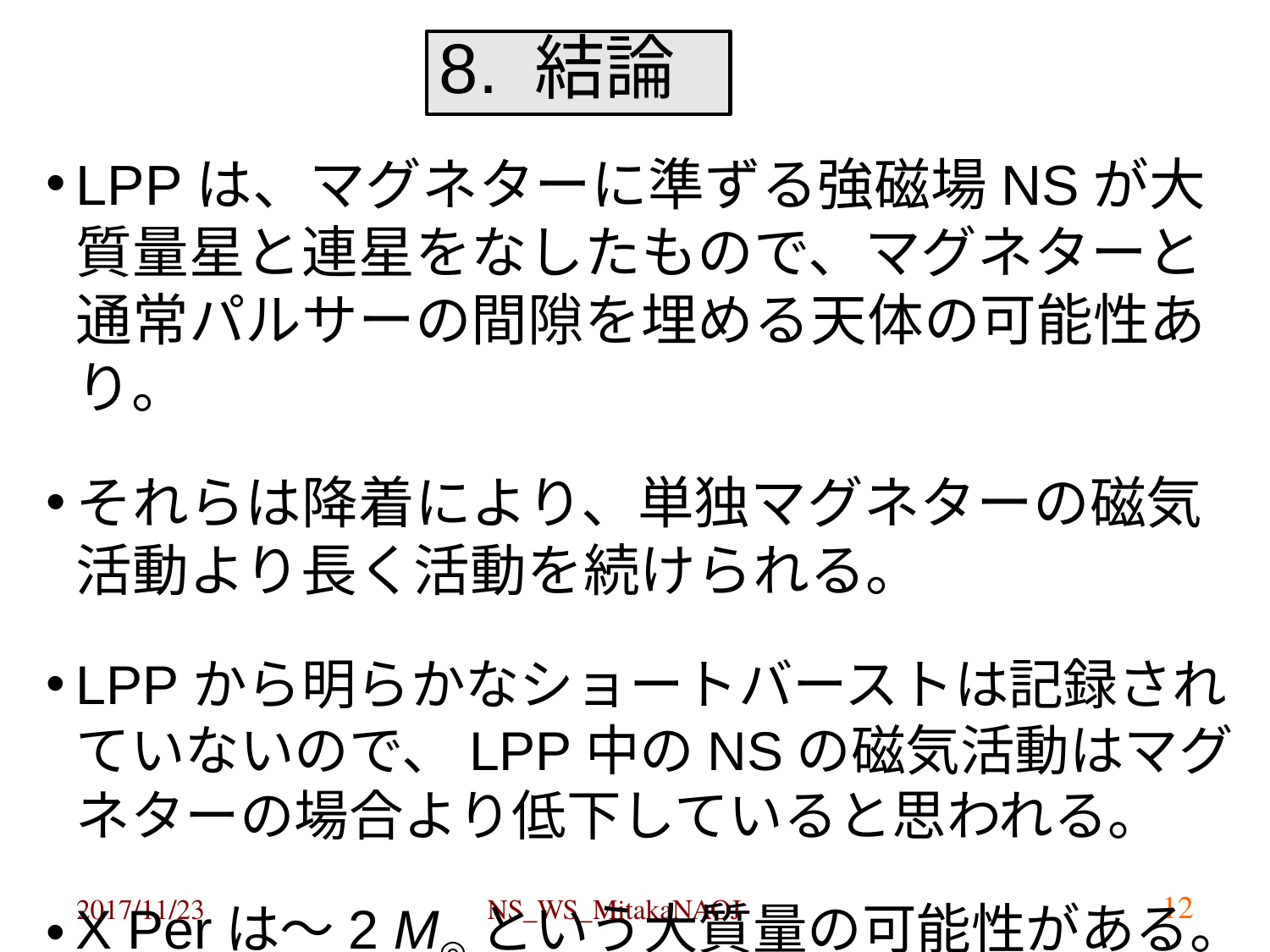

8. 結論
LPPは、マグネターに準ずる強磁場NSが大質量星と連星をなしたもので、マグネターと通常パルサーの間隙を埋める天体の可能性あり。
それらは降着により、単独マグネターの磁気活動より長く活動を続けられる。
LPPから明らかなショートバーストは記録されていないので、LPP中のNSの磁気活動はマグネターの場合より低下していると思われる。
X Perは〜2 M◎という大質量の可能性がある。
2017/11/23
NS_WS_MitakaNAOJ
12